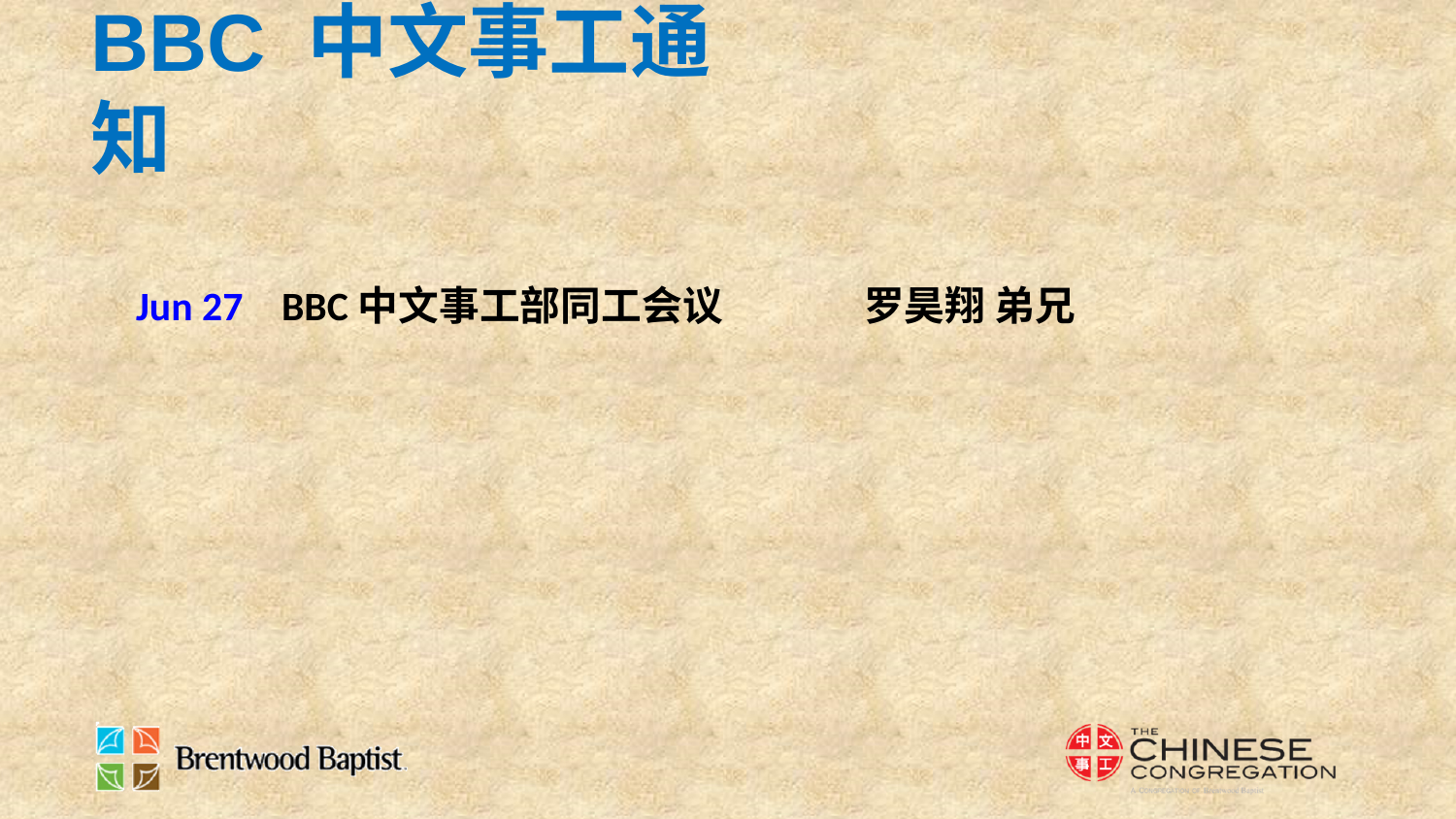

BBC 中文事工通知

Jun 27	BBC中文事工部同工会议	罗昊翔 弟兄